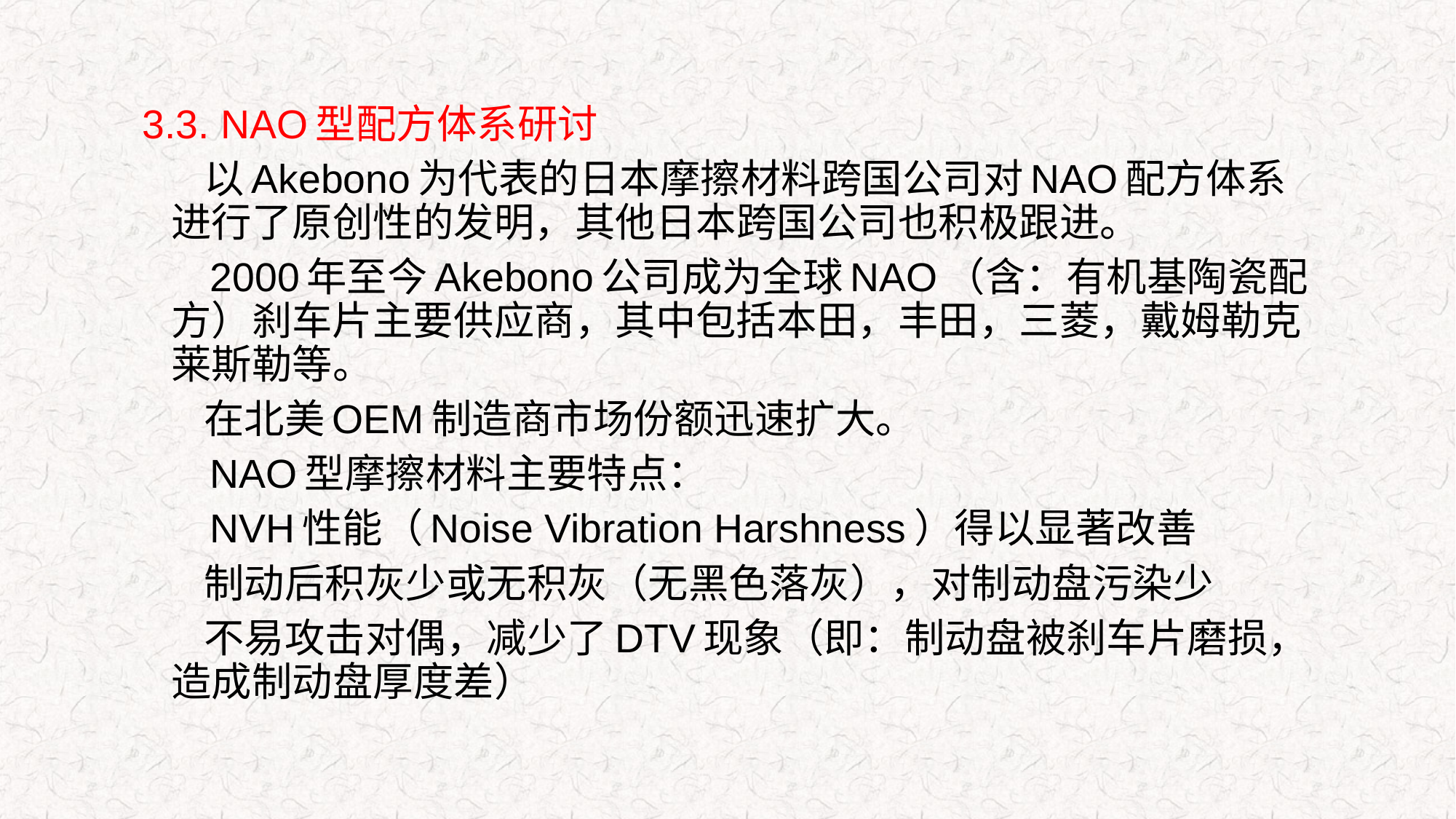

3.3. NAO型配方体系研讨
      以Akebono为代表的日本摩擦材料跨国公司对NAO配方体系进行了原创性的发明，其他日本跨国公司也积极跟进。
      2000年至今Akebono公司成为全球NAO（含：有机基陶瓷配方）刹车片主要供应商，其中包括本田，丰田，三菱，戴姆勒克莱斯勒等。
      在北美OEM制造商市场份额迅速扩大。
      NAO型摩擦材料主要特点：
      NVH性能（Noise Vibration Harshness）得以显著改善
      制动后积灰少或无积灰（无黑色落灰），对制动盘污染少
      不易攻击对偶，减少了DTV现象（即：制动盘被刹车片磨损，造成制动盘厚度差）